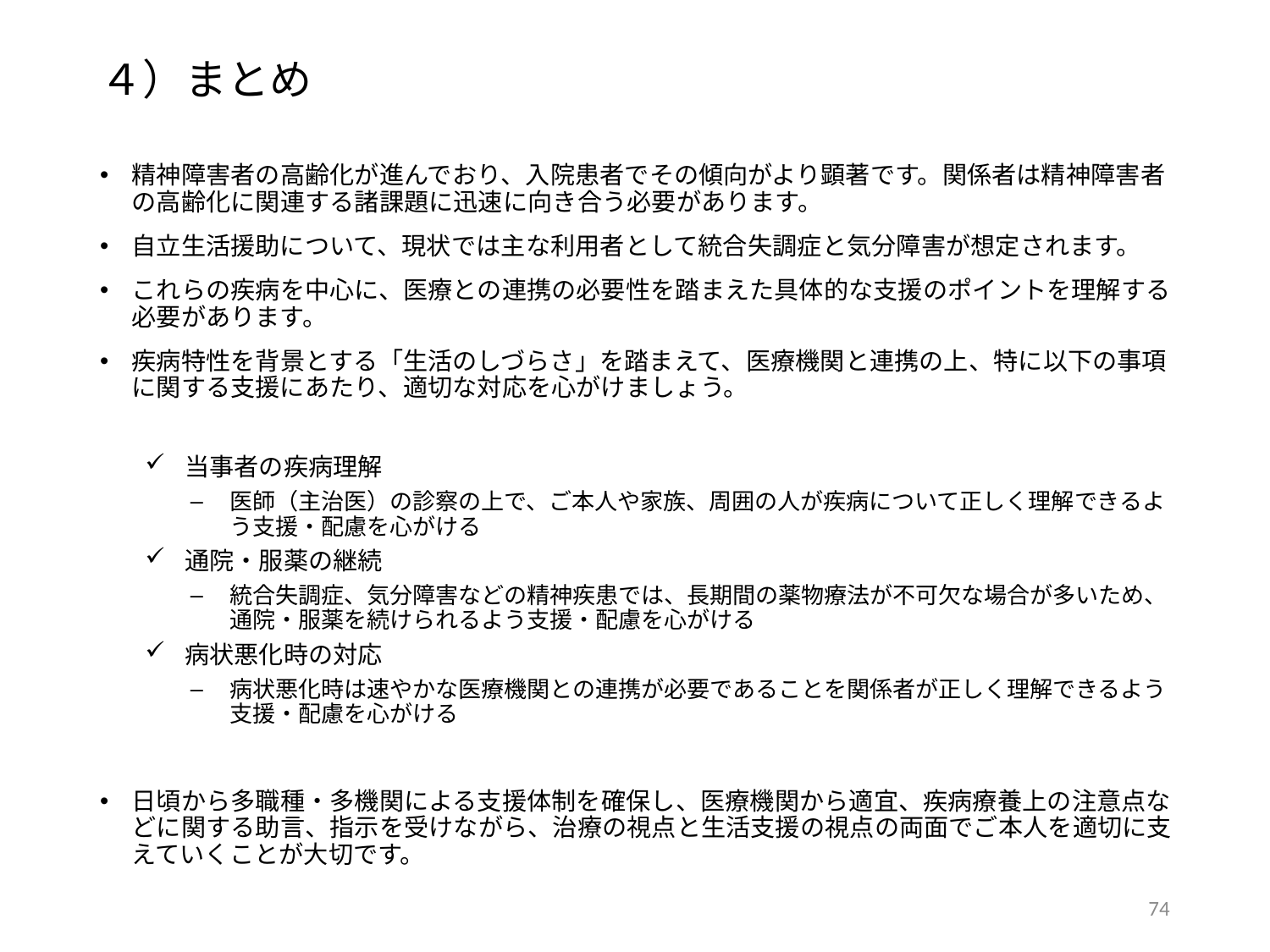

４）まとめ

精神障害者の高齢化が進んでおり、入院患者でその傾向がより顕著です。関係者は精神障害者の高齢化に関連する諸課題に迅速に向き合う必要があります。
自立生活援助について、現状では主な利用者として統合失調症と気分障害が想定されます。
これらの疾病を中心に、医療との連携の必要性を踏まえた具体的な支援のポイントを理解する必要があります。
疾病特性を背景とする「生活のしづらさ」を踏まえて、医療機関と連携の上、特に以下の事項に関する支援にあたり、適切な対応を心がけましょう。

当事者の疾病理解
医師（主治医）の診察の上で、ご本人や家族、周囲の人が疾病について正しく理解できるよう支援・配慮を心がける
通院・服薬の継続
統合失調症、気分障害などの精神疾患では、長期間の薬物療法が不可欠な場合が多いため、通院・服薬を続けられるよう支援・配慮を心がける
病状悪化時の対応
病状悪化時は速やかな医療機関との連携が必要であることを関係者が正しく理解できるよう支援・配慮を心がける

日頃から多職種・多機関による支援体制を確保し、医療機関から適宜、疾病療養上の注意点などに関する助言、指示を受けながら、治療の視点と生活支援の視点の両面でご本人を適切に支えていくことが大切です。
74